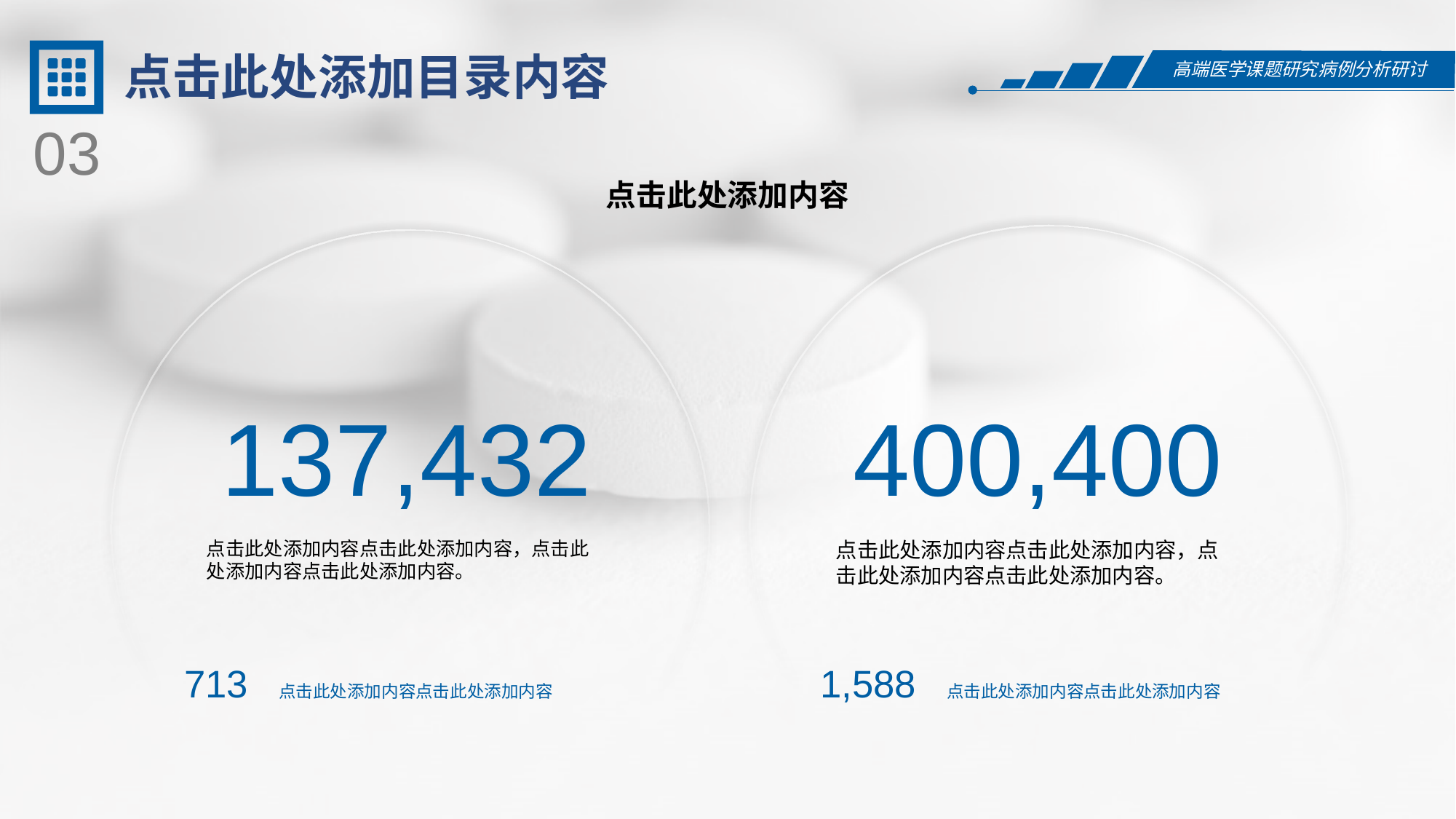

点击此处添加目录内容
03
点击此处添加内容

137,432
400,400

点击此处添加内容点击此处添加内容，点击此处添加内容点击此处添加内容。
点击此处添加内容点击此处添加内容，点击此处添加内容点击此处添加内容。
713  点击此处添加内容点击此处添加内容
1,588  点击此处添加内容点击此处添加内容
.